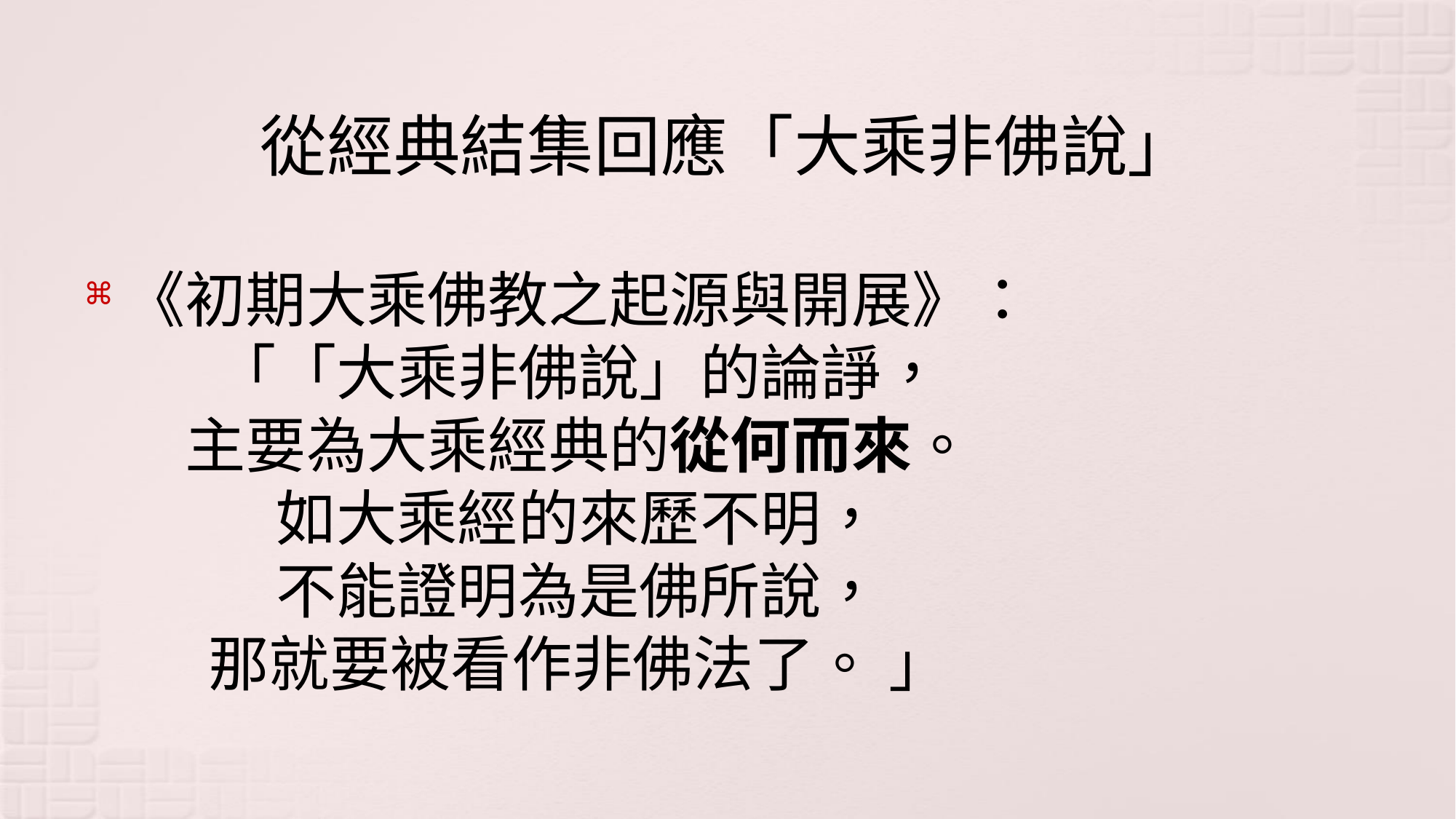

# 從經典結集回應「大乘非佛說」
《初期大乘佛教之起源與開展》：
「「大乘非佛說」的論諍，
主要為大乘經典的從何而來。
如大乘經的來歷不明，
不能證明為是佛所說，
那就要被看作非佛法了。 」